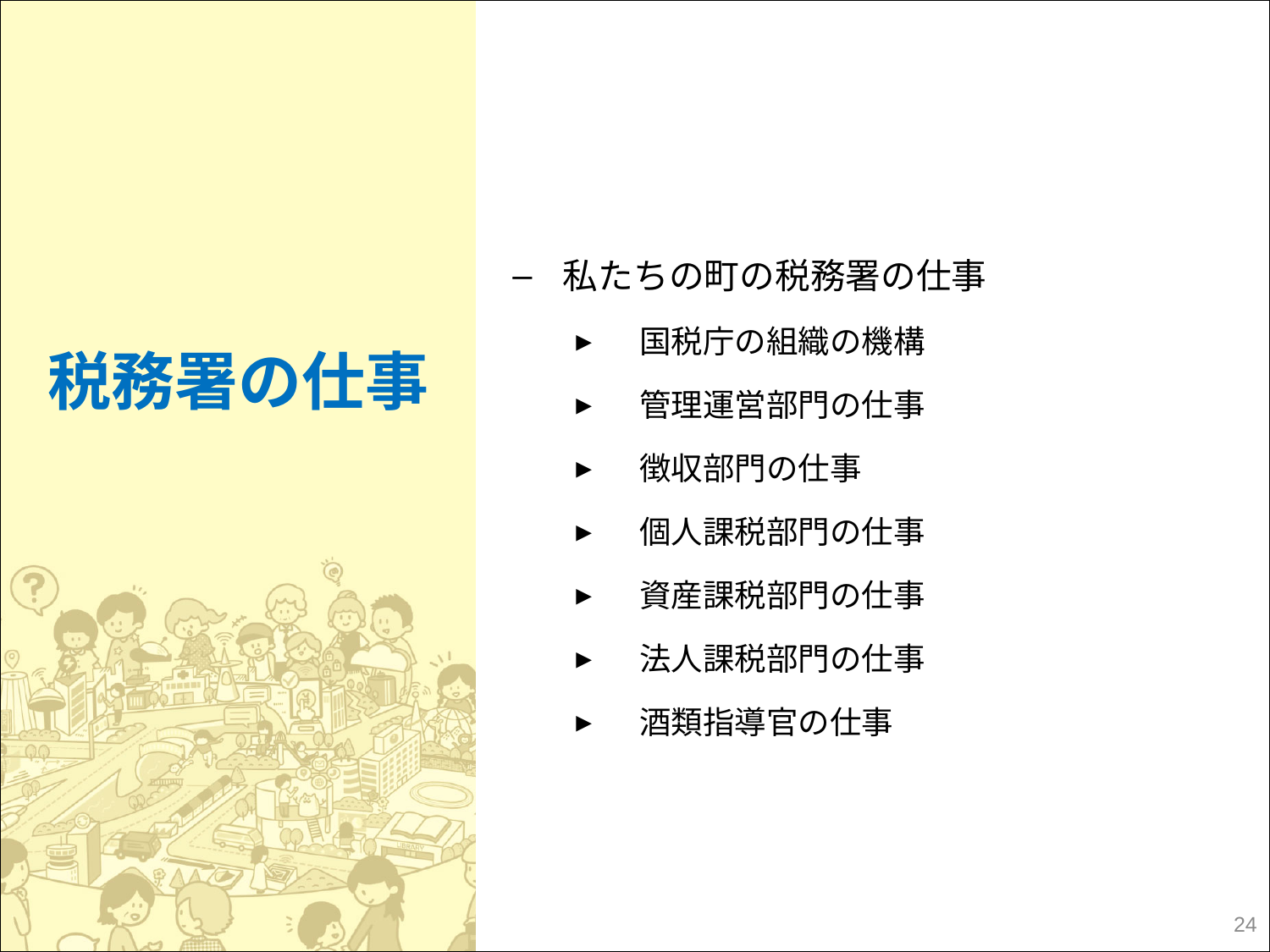

税務署の仕事
私たちの町の税務署の仕事
国税庁の組織の機構
管理運営部門の仕事
徴収部門の仕事
個人課税部門の仕事
資産課税部門の仕事
法人課税部門の仕事
酒類指導官の仕事

24